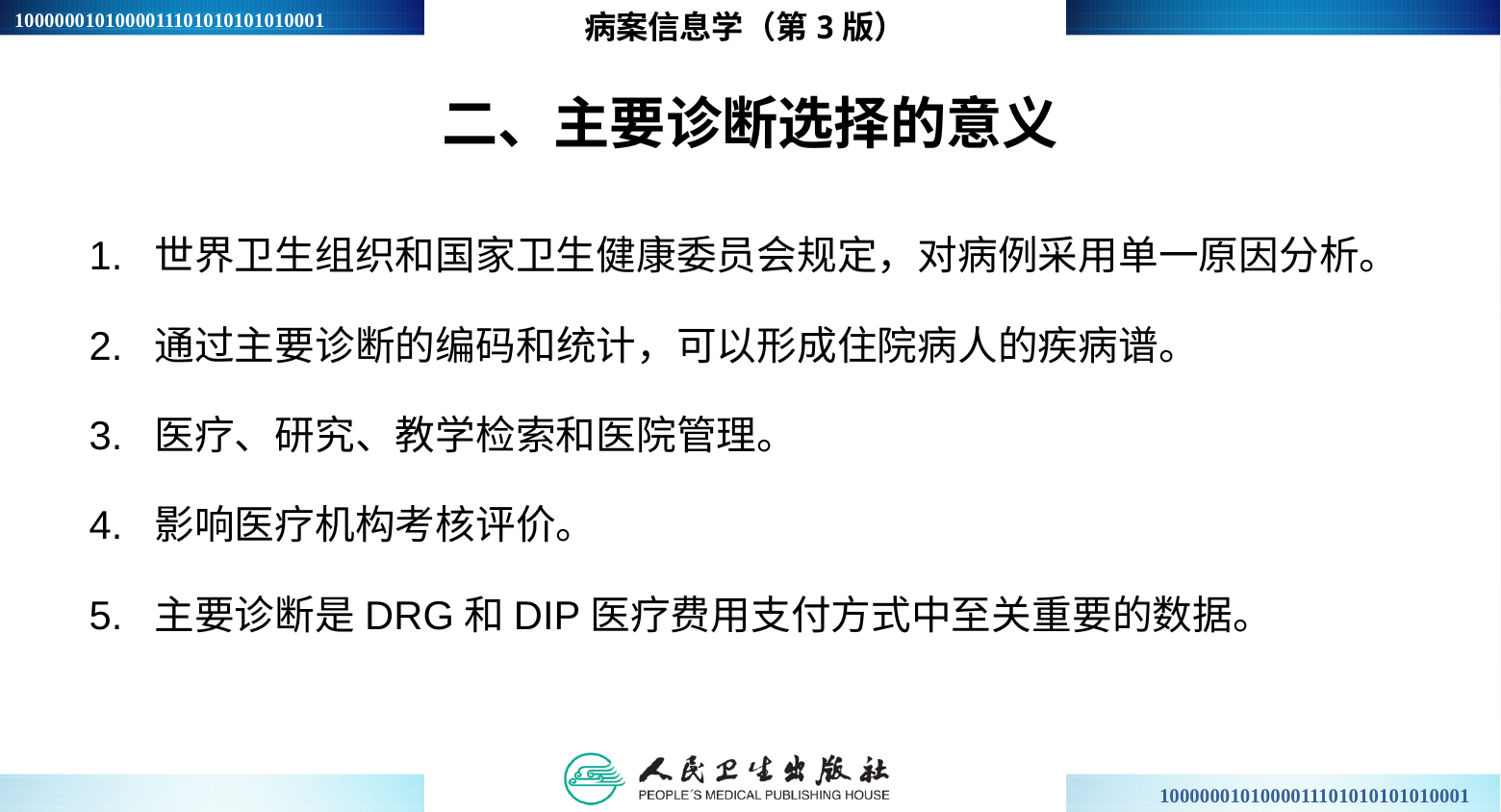

病案信息学（第3版）
# 二、主要诊断选择的意义
1.  世界卫生组织和国家卫生健康委员会规定，对病例采用单一原因分析。
2.  通过主要诊断的编码和统计，可以形成住院病人的疾病谱。
3.  医疗、研究、教学检索和医院管理。
4.  影响医疗机构考核评价。
5.  主要诊断是DRG和DIP医疗费用支付方式中至关重要的数据。